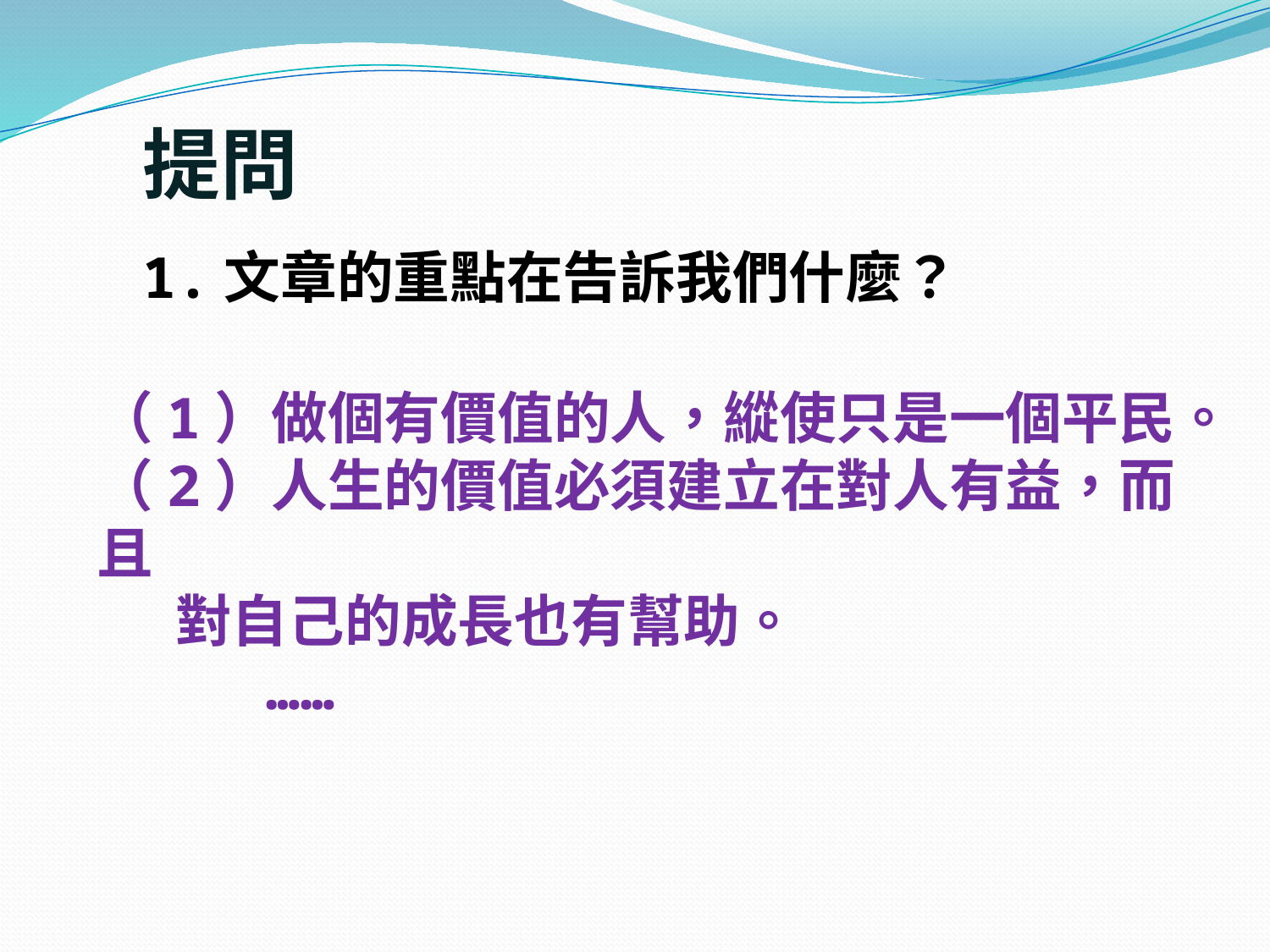

提問
1.文章的重點在告訴我們什麼？
（1）做個有價值的人，縱使只是一個平民。
（2）人生的價值必須建立在對人有益，而且
     對自己的成長也有幫助。
     ……